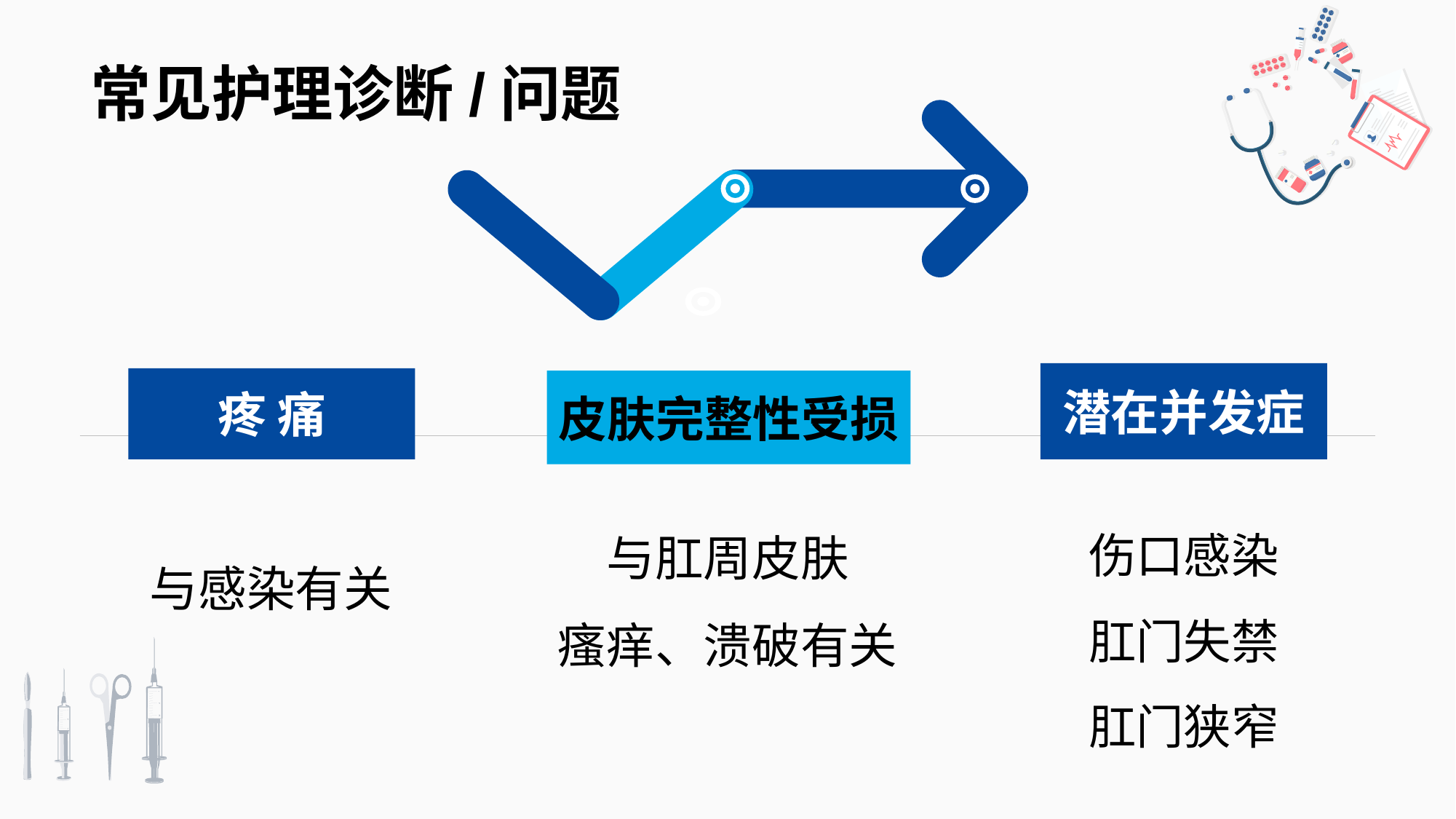

常见护理诊断/问题

潜在并发症
伤口感染
肛门失禁
肛门狭窄
疼 痛

与感染有关
皮肤完整性受损
与肛周皮肤
瘙痒、溃破有关